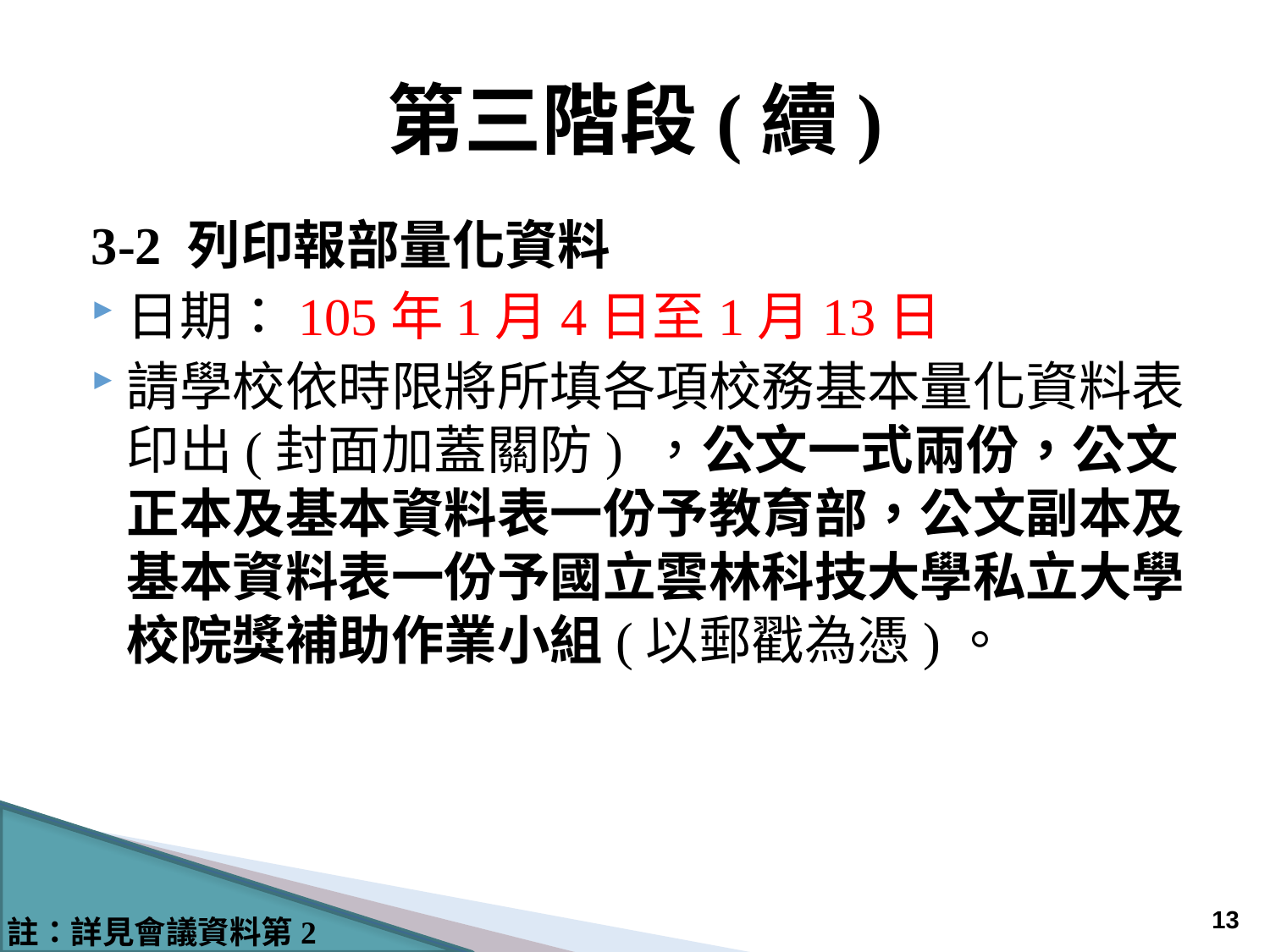

# 第三階段(續)
3-2 列印報部量化資料
日期：105年1月4日至1月13日
請學校依時限將所填各項校務基本量化資料表印出(封面加蓋關防) ，公文一式兩份，公文正本及基本資料表一份予教育部，公文副本及基本資料表一份予國立雲林科技大學私立大學校院獎補助作業小組(以郵戳為憑)。
13
註：詳見會議資料第2頁